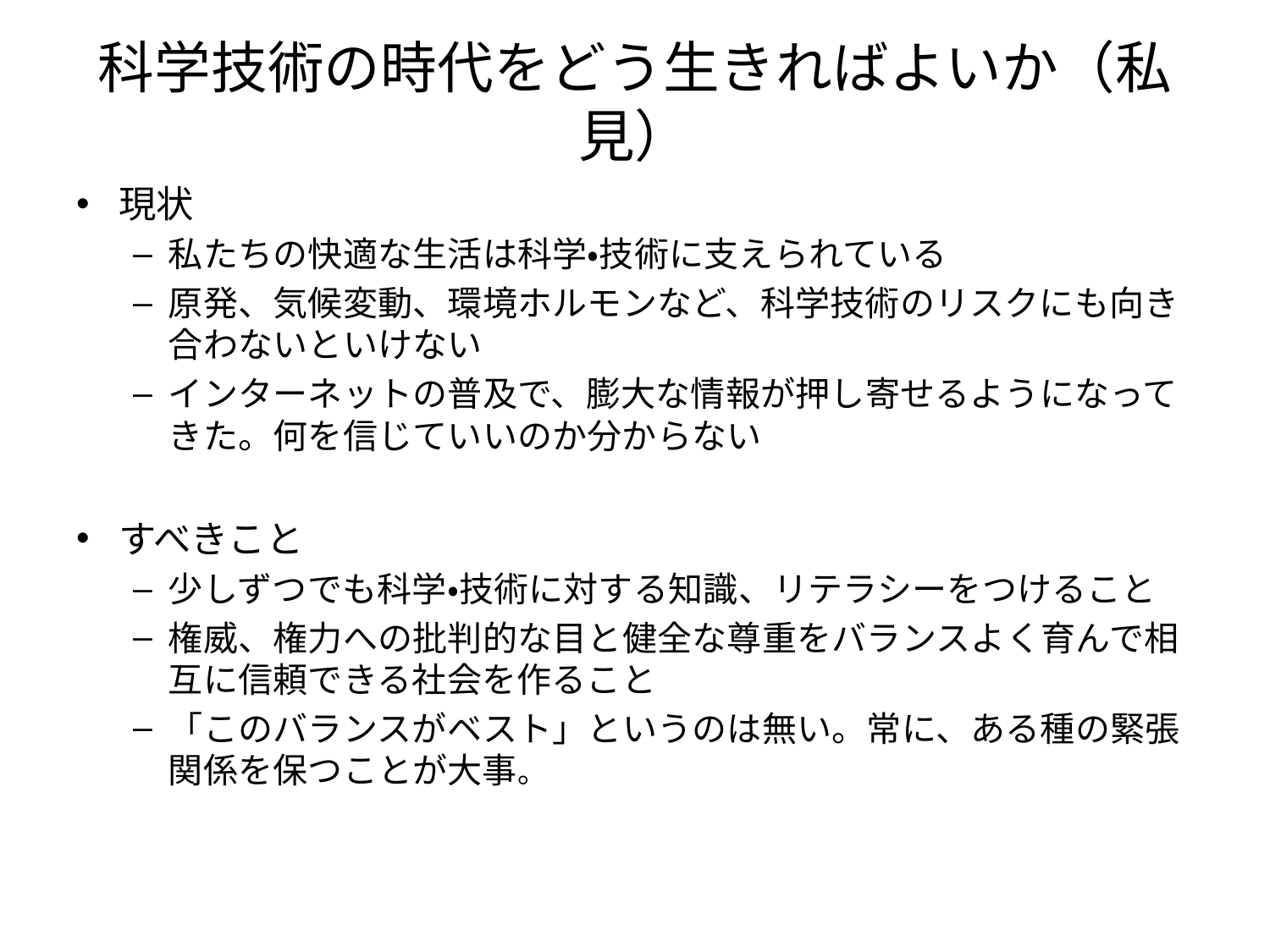

# 科学技術の時代をどう生きればよいか（私見）
現状
私たちの快適な生活は科学・技術に支えられている
原発、気候変動、環境ホルモンなど、科学技術のリスクにも向き合わないといけない
インターネットの普及で、膨大な情報が押し寄せるようになってきた。何を信じていいのか分からない

すべきこと
少しずつでも科学・技術に対する知識、リテラシーをつけること
権威、権力への批判的な目と健全な尊重をバランスよく育んで相互に信頼できる社会を作ること
「このバランスがベスト」というのは無い。常に、ある種の緊張関係を保つことが大事。